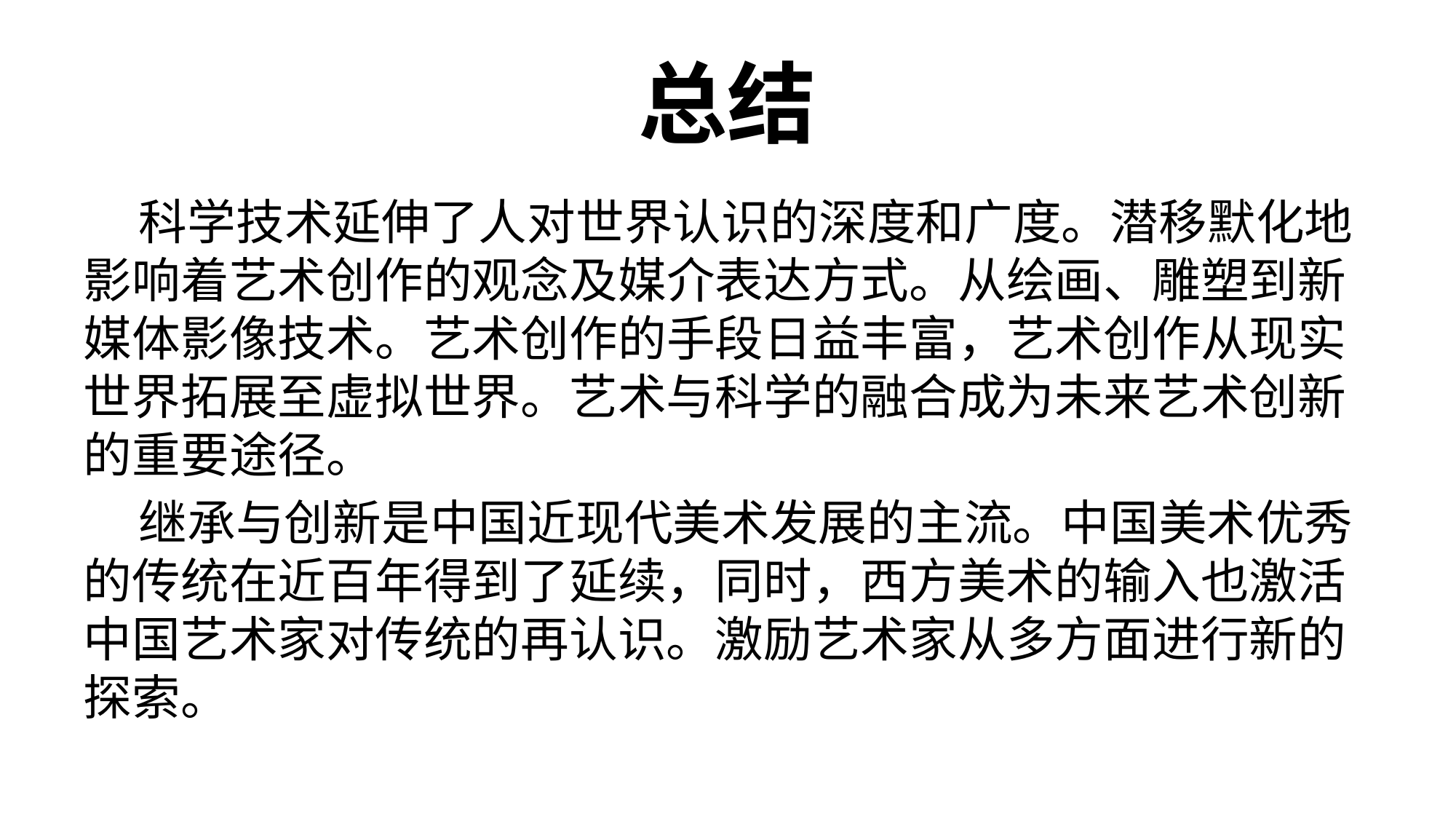

# 总结
    科学技术延伸了人对世界认识的深度和广度。潜移默化地影响着艺术创作的观念及媒介表达方式。从绘画、雕塑到新媒体影像技术。艺术创作的手段日益丰富，艺术创作从现实世界拓展至虚拟世界。艺术与科学的融合成为未来艺术创新的重要途径。
    继承与创新是中国近现代美术发展的主流。中国美术优秀的传统在近百年得到了延续，同时，西方美术的输入也激活中国艺术家对传统的再认识。激励艺术家从多方面进行新的探索。